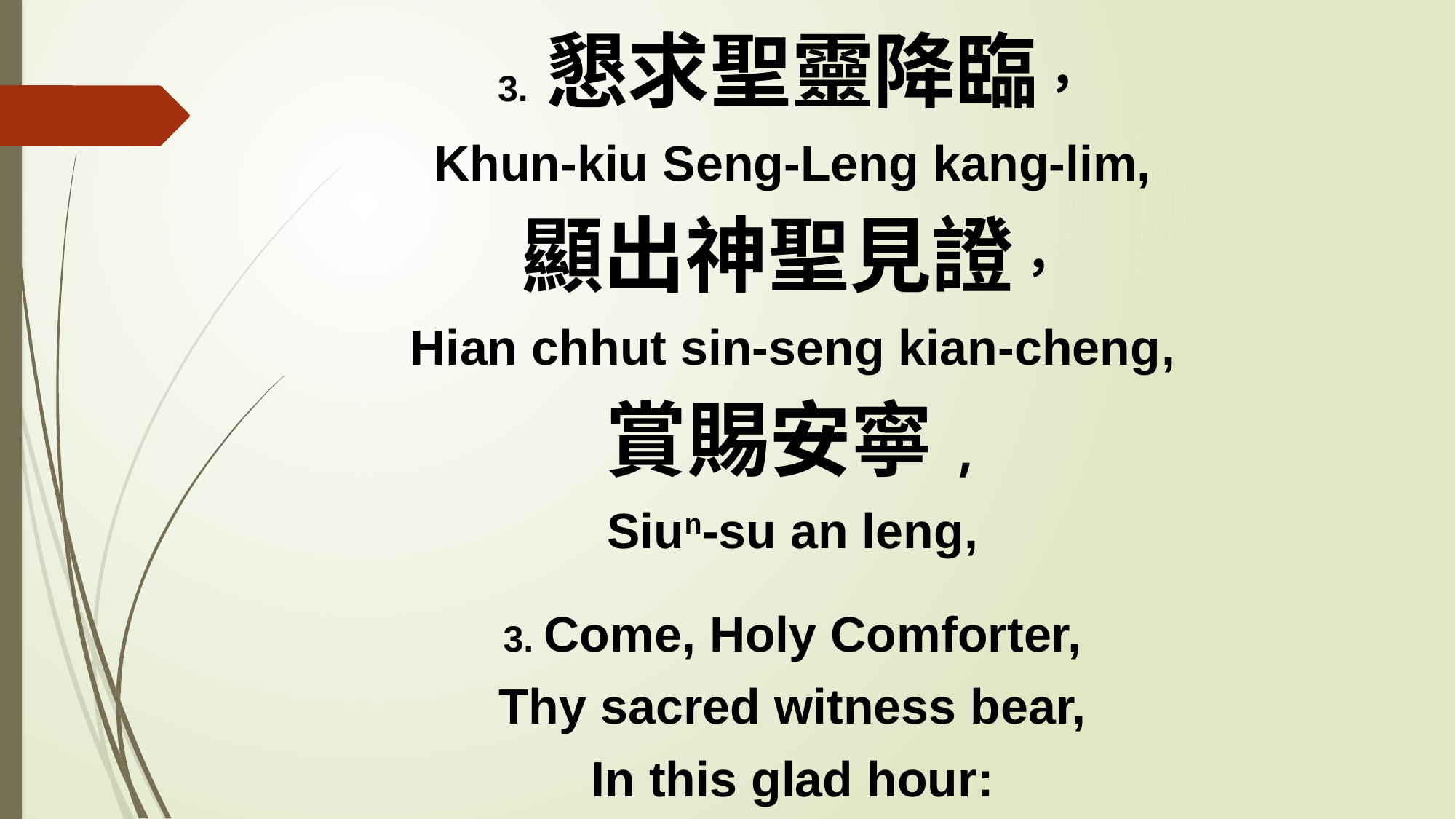

3. 懇求聖靈降臨，
Khun-kiu Seng-Leng kang-lim,
顯出神聖見證，
Hian chhut sin-seng kian-cheng,
賞賜安寧,
Siun-su an leng,

3. Come, Holy Comforter,
Thy sacred witness bear,
In this glad hour: